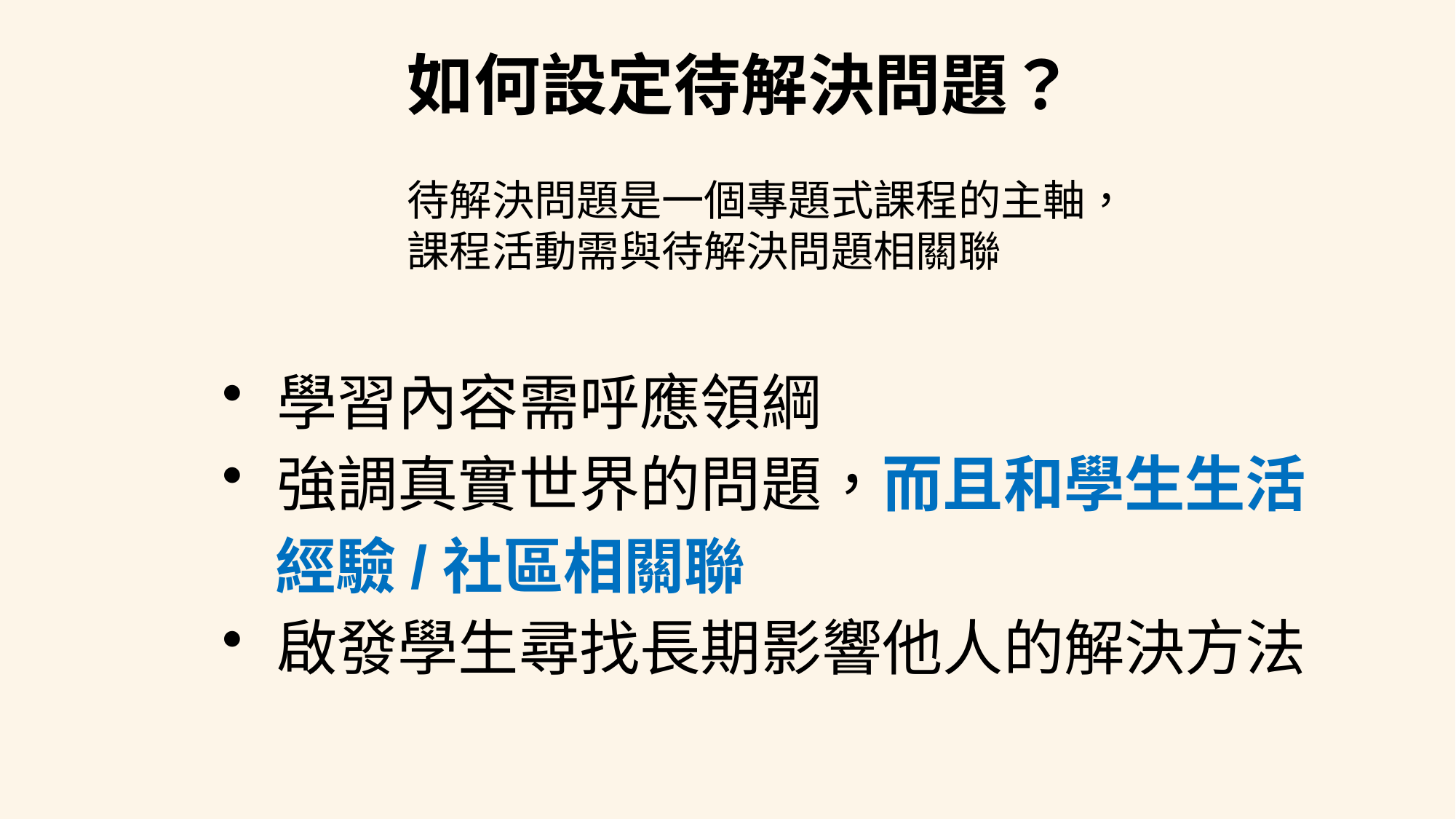

如何設定待解決問題？
待解決問題是一個專題式課程的主軸，
課程活動需與待解決問題相關聯
學習內容需呼應領綱
強調真實世界的問題，而且和學生生活
經驗/社區相關聯
啟發學生尋找長期影響他人的解決方法
38